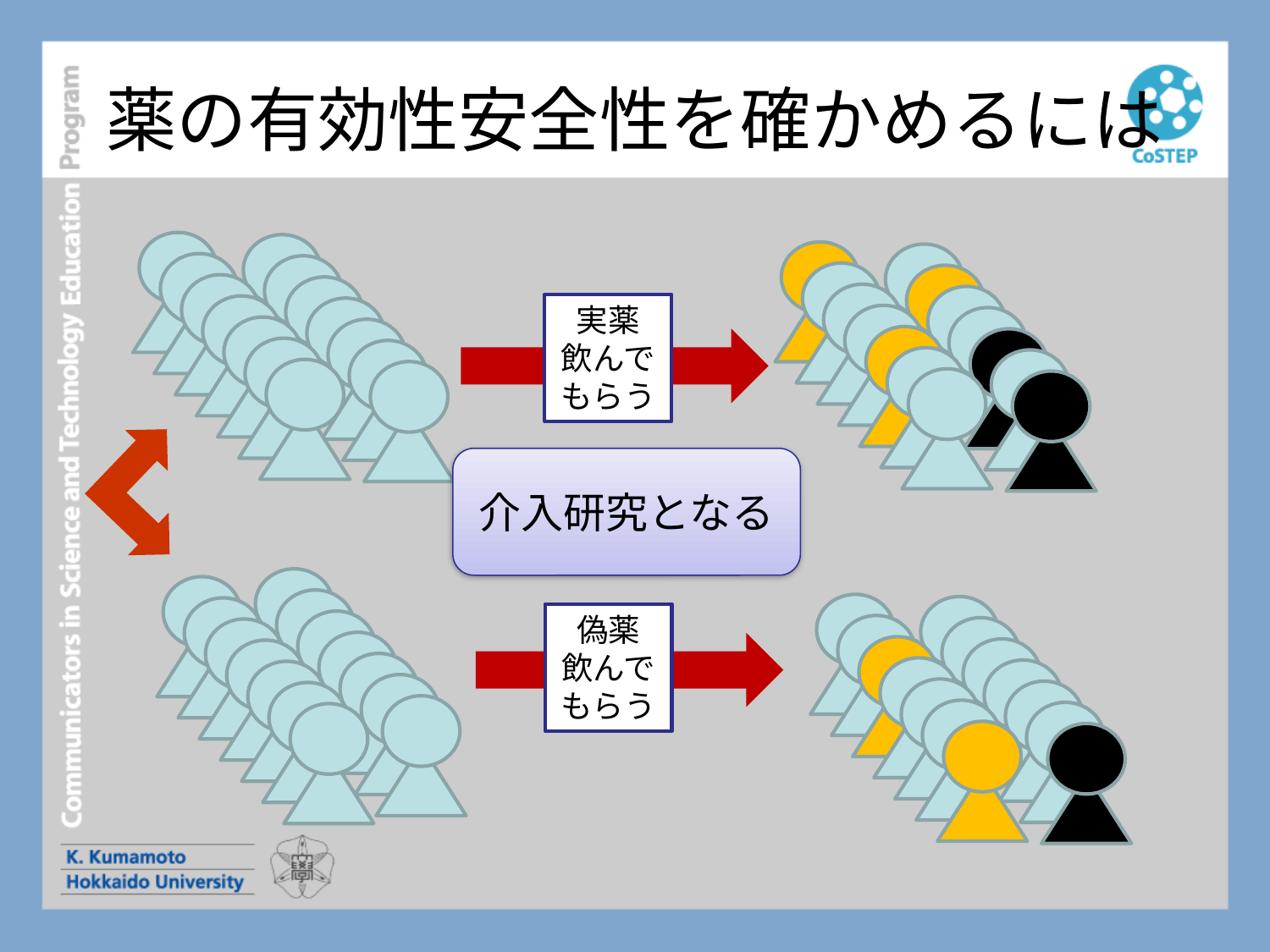

# 薬の有効性安全性を確かめるには

実薬
飲んでもらう

介入研究となる

偽薬
飲んでもらう